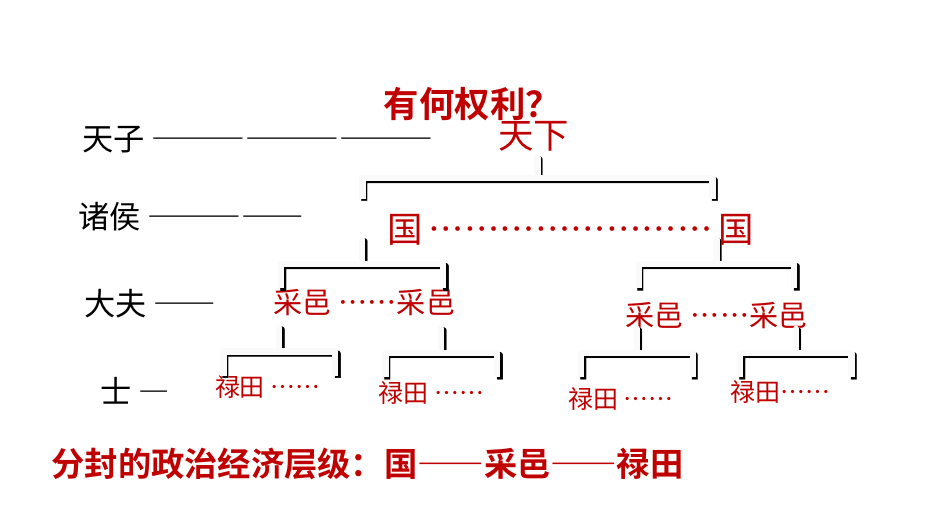

有何权利？

天下
天子 —————————

诸侯 —————
     国 …………………… 国
采邑 ……采邑
大夫 ——
采邑 ……采邑

禄田 ……
士 —
禄田……
禄田 ……
禄田 ……
分封的政治经济层级：国——采邑——禄田